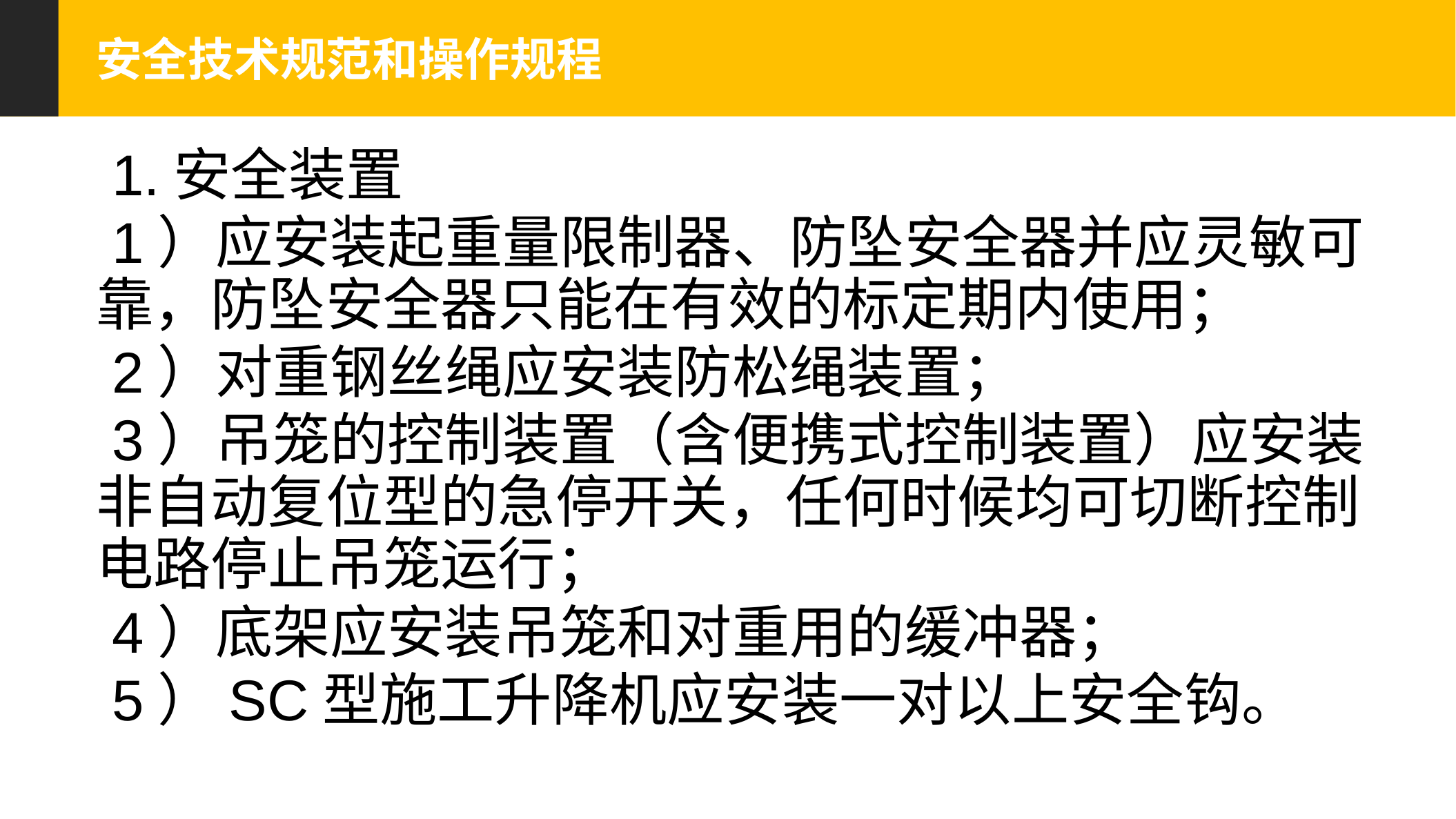

安全技术规范和操作规程
 1.安全装置
 1）应安装起重量限制器、防坠安全器并应灵敏可靠，防坠安全器只能在有效的标定期内使用；
 2）对重钢丝绳应安装防松绳装置；
 3）吊笼的控制装置（含便携式控制装置）应安装非自动复位型的急停开关，任何时候均可切断控制电路停止吊笼运行；
 4）底架应安装吊笼和对重用的缓冲器；
 5）SC型施工升降机应安装一对以上安全钩。